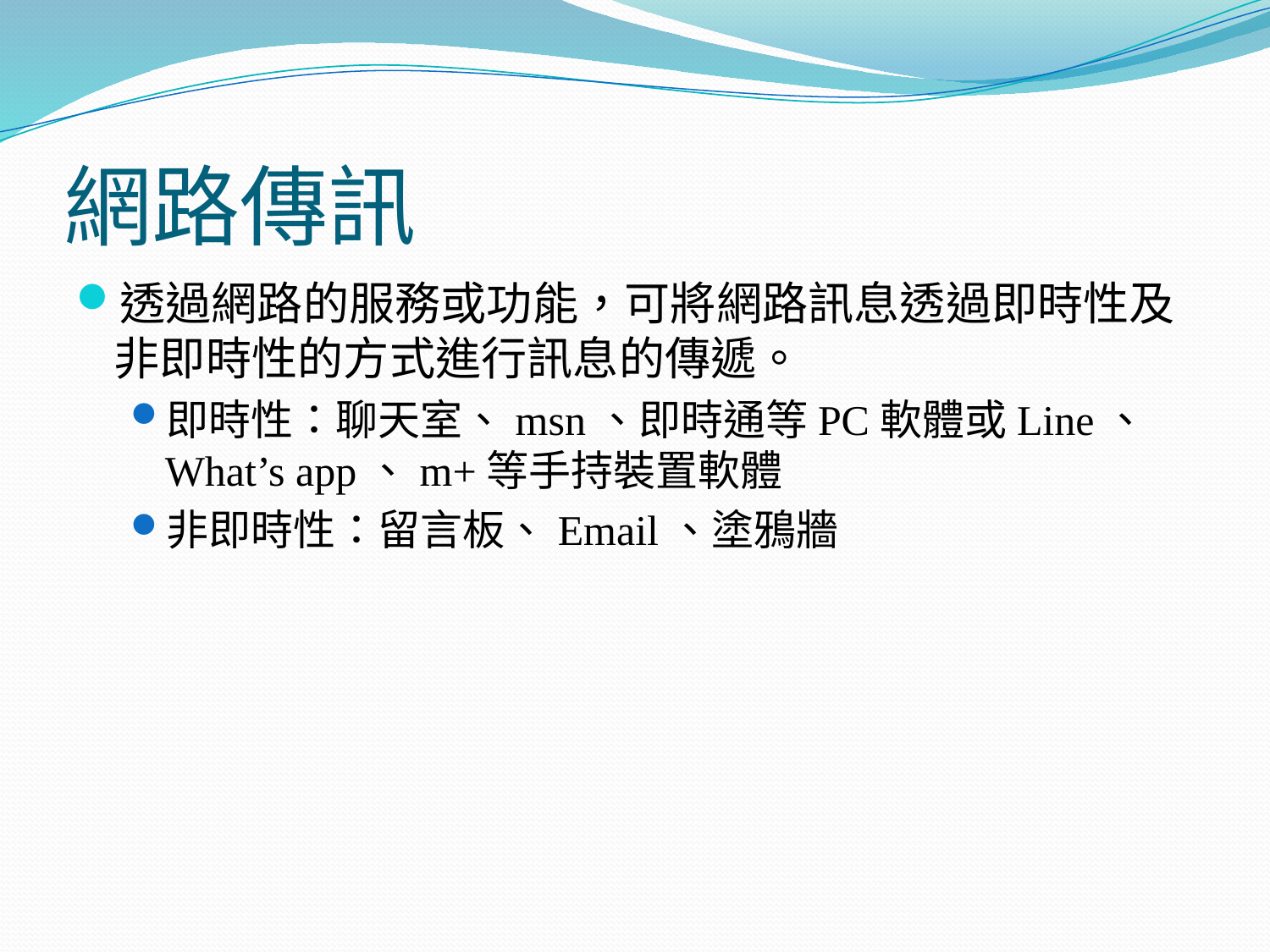

# 網路傳訊
透過網路的服務或功能，可將網路訊息透過即時性及非即時性的方式進行訊息的傳遞。
即時性：聊天室、msn、即時通等PC軟體或Line、What’s app、m+等手持裝置軟體
非即時性：留言板、Email、塗鴉牆